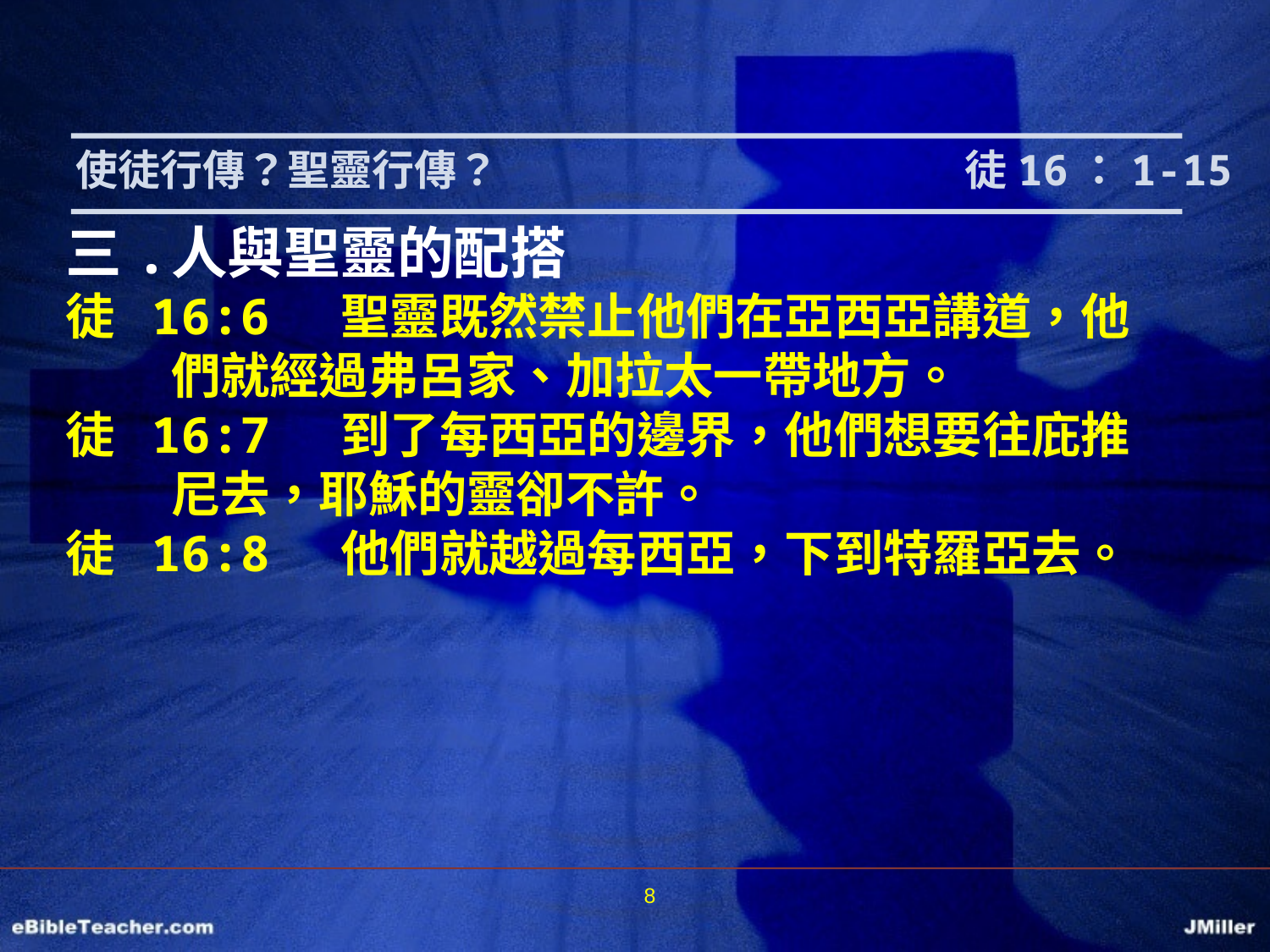

使徒行傳？聖靈行傳？				徒16：1-15
三.	人與聖靈的配搭
徒 16:6  聖靈既然禁止他們在亞西亞講道，他們就經過弗呂家、加拉太一帶地方。
徒 16:7  到了每西亞的邊界，他們想要往庇推尼去，耶穌的靈卻不許。
徒 16:8  他們就越過每西亞，下到特羅亞去。